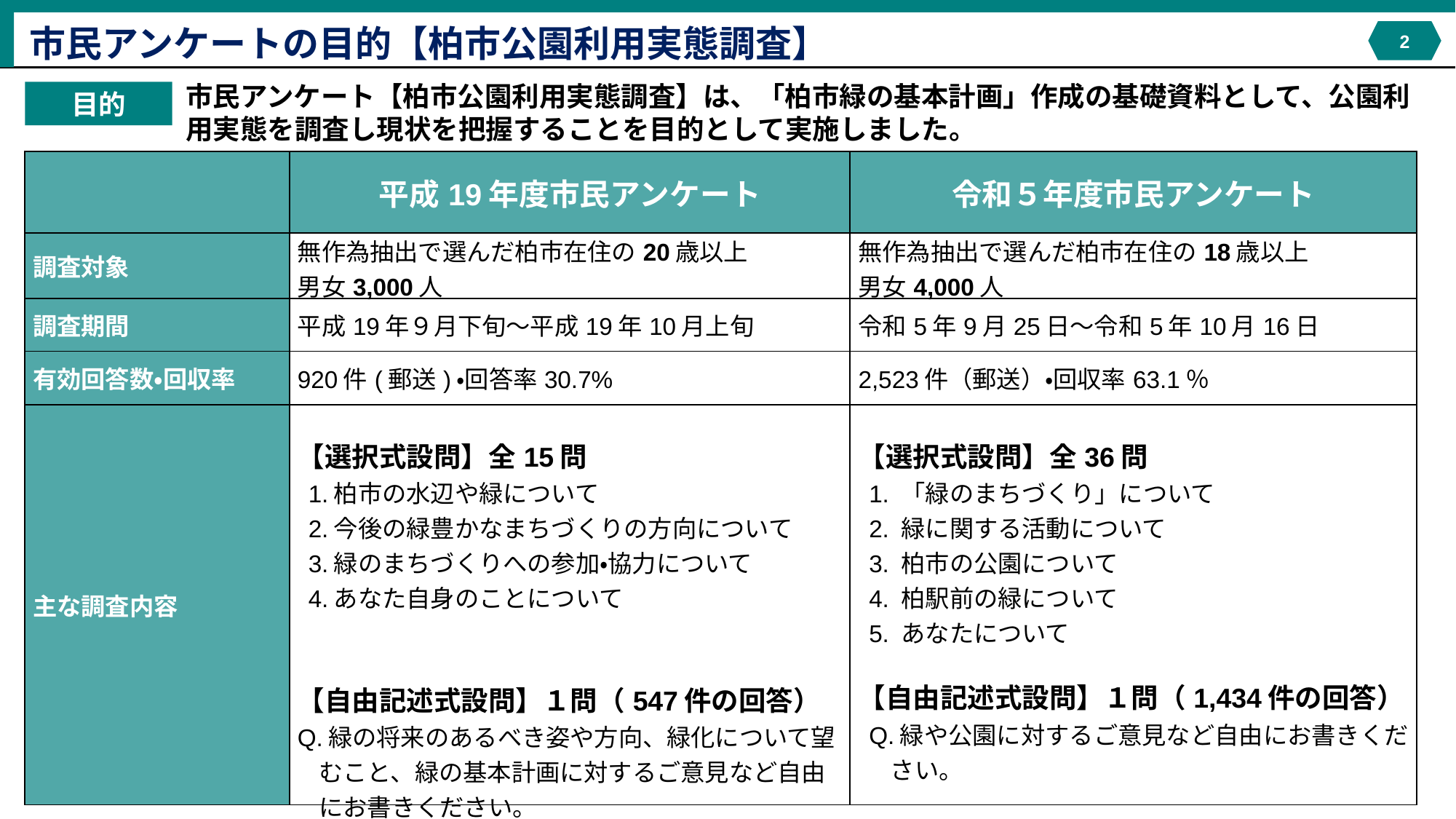

市民アンケートの目的【柏市公園利用実態調査】
2
市民アンケート【柏市公園利用実態調査】は、「柏市緑の基本計画」作成の基礎資料として、公園利用実態を調査し現状を把握することを目的として実施しました。
目的
|  | 平成19年度市民アンケート | 令和５年度市民アンケート |
| --- | --- | --- |
| 調査対象 | 無作為抽出で選んだ柏市在住の20歳以上 男女3,000人 | 無作為抽出で選んだ柏市在住の18歳以上 男女4,000人 |
| 調査期間 | 平成19年９月下旬～平成19年10月上旬 | 令和5年9月25日～令和5年10月16日 |
| 有効回答数・回収率 | 920件(郵送)・回答率30.7% | 2,523件（郵送）・回収率63.1％ |
| 主な調査内容 | 【選択式設問】全15問 1.柏市の水辺や緑について 2.今後の緑豊かなまちづくりの方向について 3.緑のまちづくりへの参加・協力について 4.あなた自身のことについて 【自由記述式設問】１問（547件の回答） Q.緑の将来のあるべき姿や方向、緑化について望むこと、緑の基本計画に対するご意見など自由にお書きください。 | 【選択式設問】全36問 1. 「緑のまちづくり」について 2. 緑に関する活動について 3. 柏市の公園について 4. 柏駅前の緑について 5. あなたについて 【自由記述式設問】１問（1,434件の回答） Q.緑や公園に対するご意見など自由にお書きください。 |